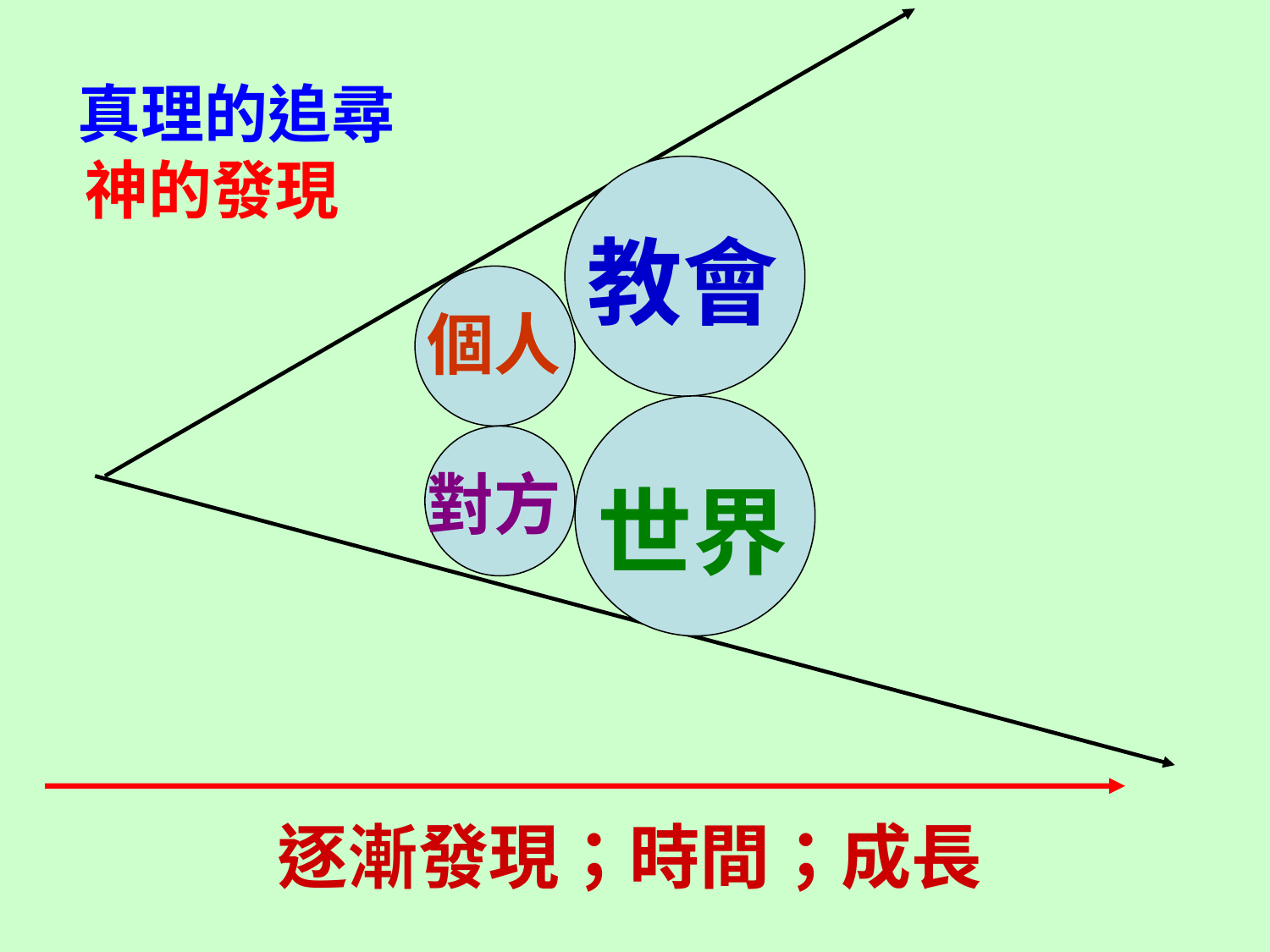

真理的追尋
    神的發現

教會

個人

對方
世界

逐漸發現；時間；成長